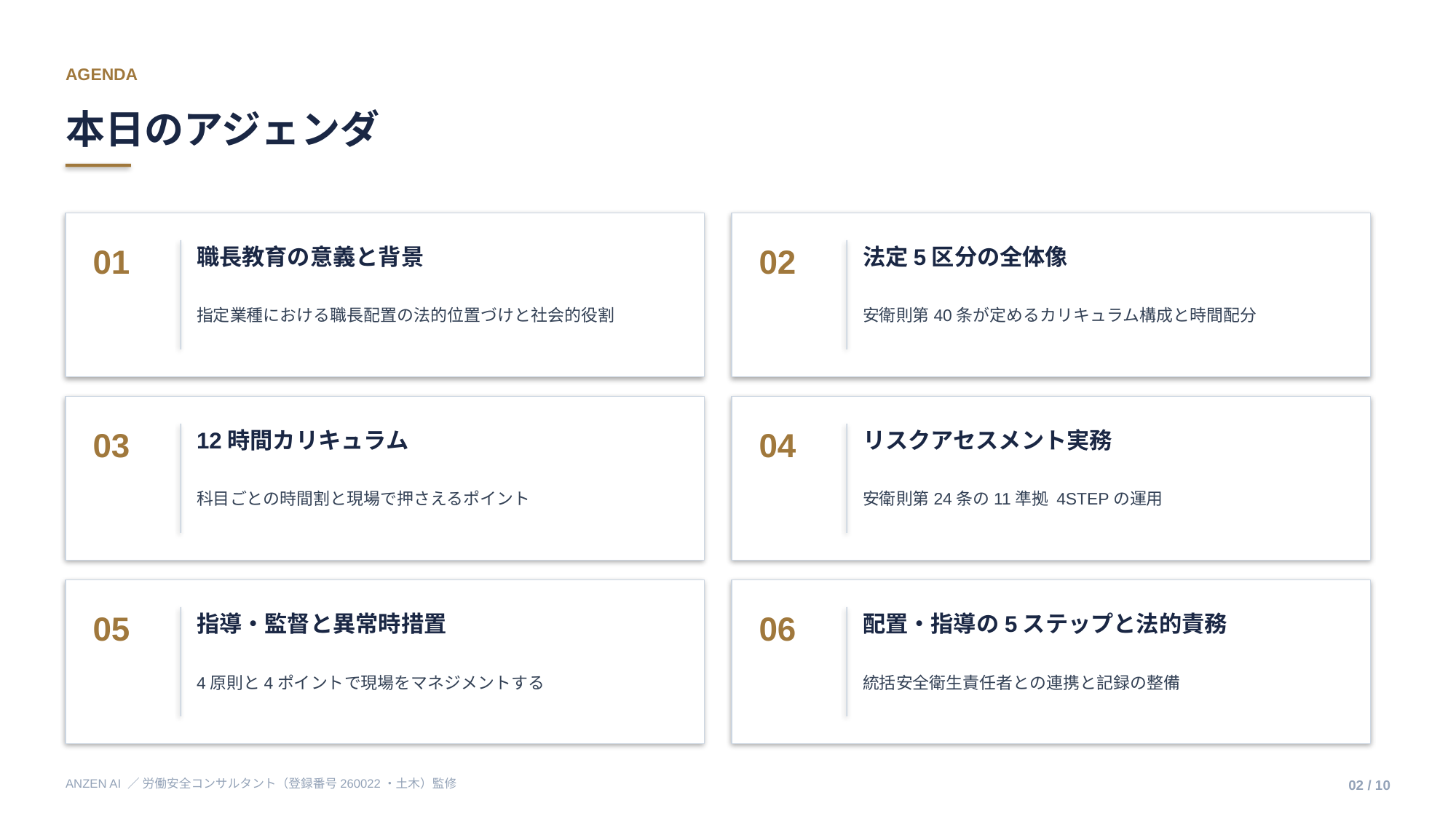

AGENDA
本日のアジェンダ

01
02
職長教育の意義と背景
法定5区分の全体像

指定業種における職長配置の法的位置づけと社会的役割
安衛則第40条が定めるカリキュラム構成と時間配分

03
04
12時間カリキュラム
リスクアセスメント実務

科目ごとの時間割と現場で押さえるポイント
安衛則第24条の11準拠 4STEPの運用

05
06
指導・監督と異常時措置
配置・指導の5ステップと法的責務

4原則と4ポイントで現場をマネジメントする
統括安全衛生責任者との連携と記録の整備
ANZEN AI ／ 労働安全コンサルタント（登録番号260022・土木）監修
02 / 10